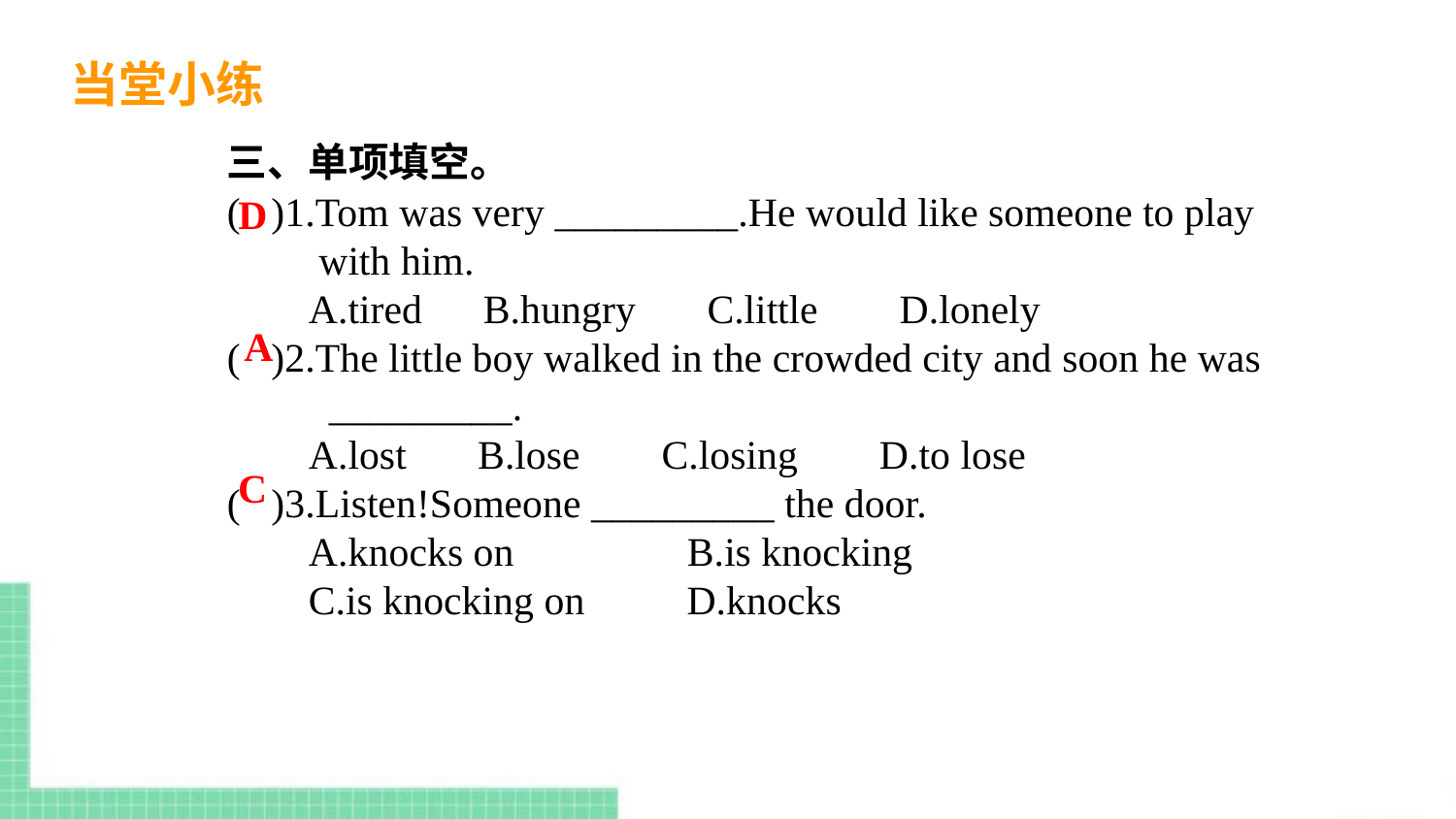

当堂小练
三、单项填空。
(   )1.Tom was very _________.He would like someone to play
         with him.
        A.tired      B.hungry       C.little        D.lonely
(   )2.The little boy walked in the crowded city and soon he was
          _________.
        A.lost       B.lose        C.losing        D.to lose
(   )3.Listen!Someone _________ the door.
        A.knocks on                 B.is knocking
        C.is knocking on          D.knocks
D
A
C